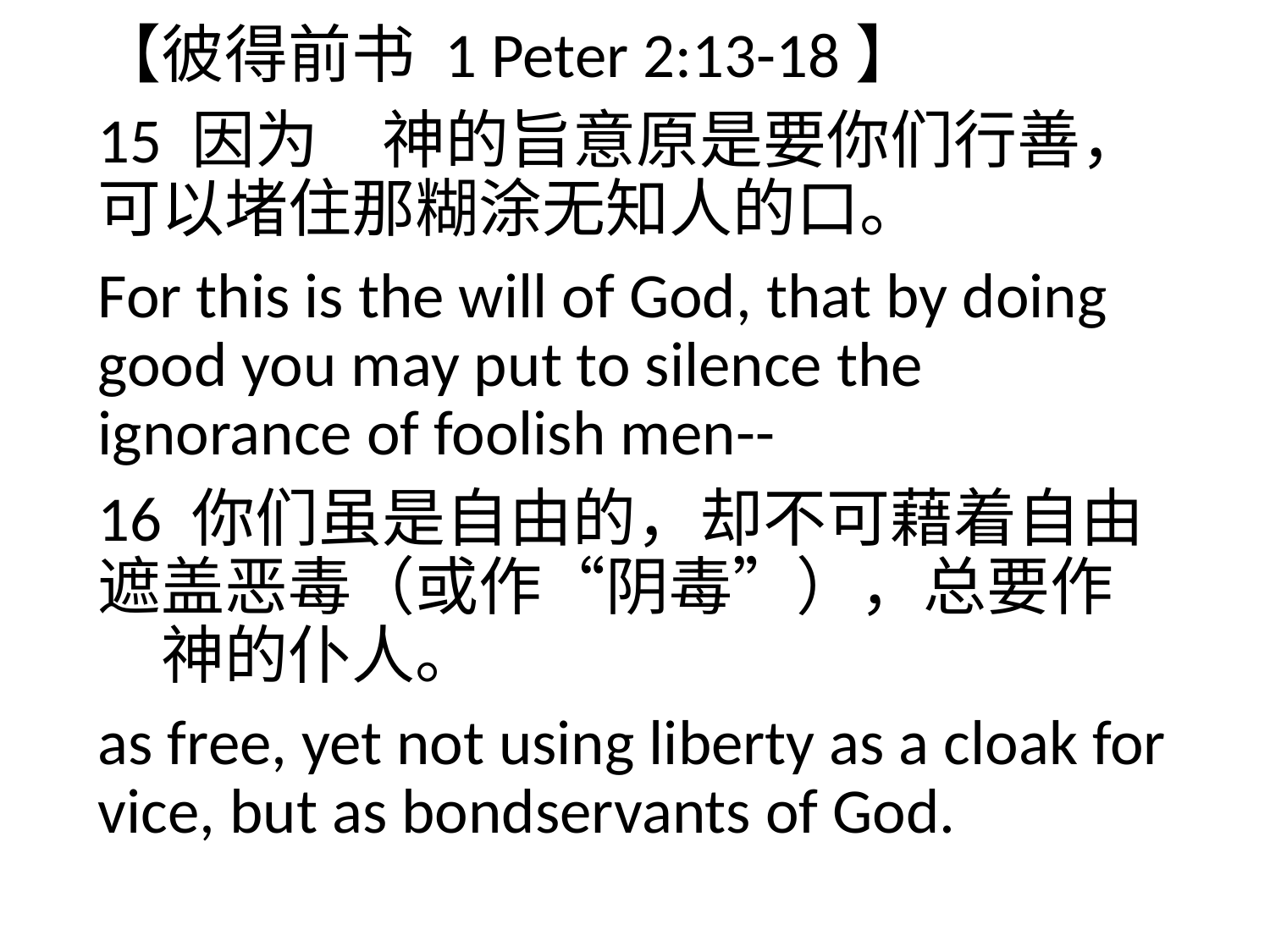

【彼得前书 1 Peter 2:13-18】
15 因为　神的旨意原是要你们行善，可以堵住那糊涂无知人的口。
For this is the will of God, that by doing good you may put to silence the ignorance of foolish men--
16 你们虽是自由的，却不可藉着自由遮盖恶毒（或作“阴毒”），总要作　神的仆人。
as free, yet not using liberty as a cloak for vice, but as bondservants of God.